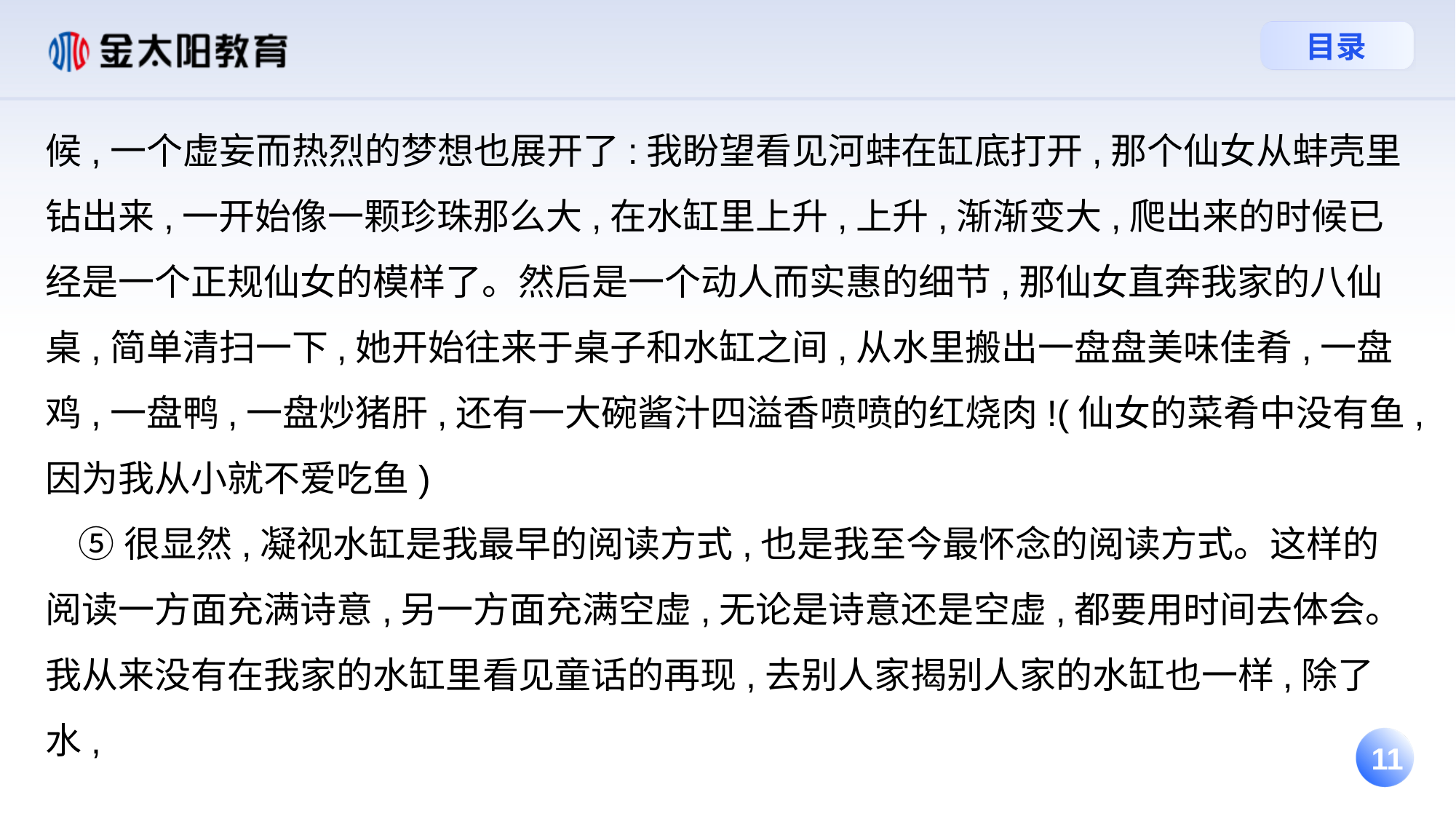

候,一个虚妄而热烈的梦想也展开了:我盼望看见河蚌在缸底打开,那个仙女从蚌壳里钻出来,一开始像一颗珍珠那么大,在水缸里上升,上升,渐渐变大,爬出来的时候已经是一个正规仙女的模样了。然后是一个动人而实惠的细节,那仙女直奔我家的八仙桌,简单清扫一下,她开始往来于桌子和水缸之间,从水里搬出一盘盘美味佳肴,一盘鸡,一盘鸭,一盘炒猪肝,还有一大碗酱汁四溢香喷喷的红烧肉!(仙女的菜肴中没有鱼,因为我从小就不爱吃鱼)
    ⑤很显然,凝视水缸是我最早的阅读方式,也是我至今最怀念的阅读方式。这样的阅读一方面充满诗意,另一方面充满空虚,无论是诗意还是空虚,都要用时间去体会。我从来没有在我家的水缸里看见童话的再现,去别人家揭别人家的水缸也一样,除了水,